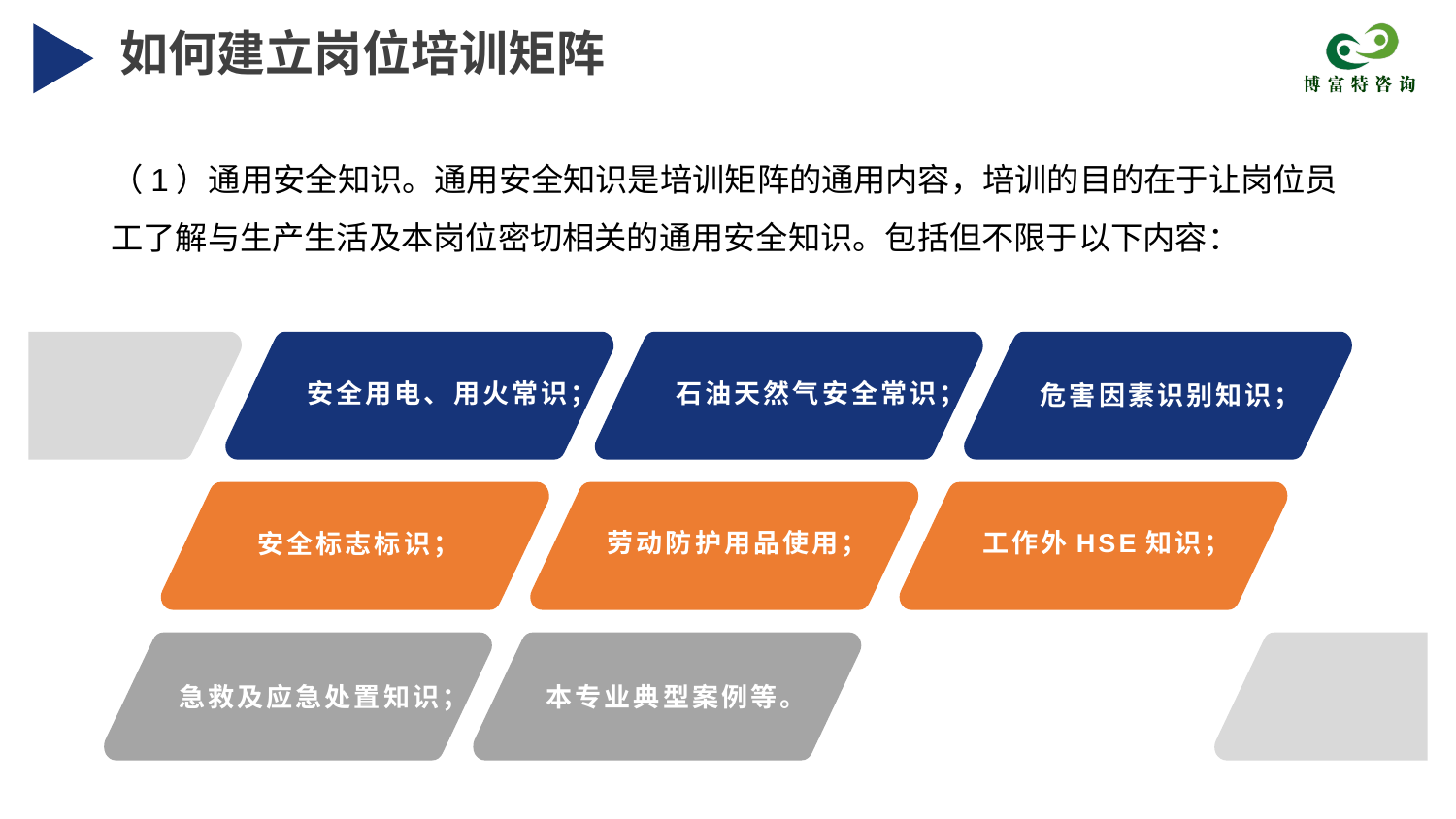

如何建立岗位培训矩阵
（1）通用安全知识。通用安全知识是培训矩阵的通用内容，培训的目的在于让岗位员工了解与生产生活及本岗位密切相关的通用安全知识。包括但不限于以下内容：

安全用电、用火常识；
石油天然气安全常识；
危害因素识别知识；

劳动防护用品使用；
工作外HSE知识；
安全标志标识；

急救及应急处置知识；
本专业典型案例等。